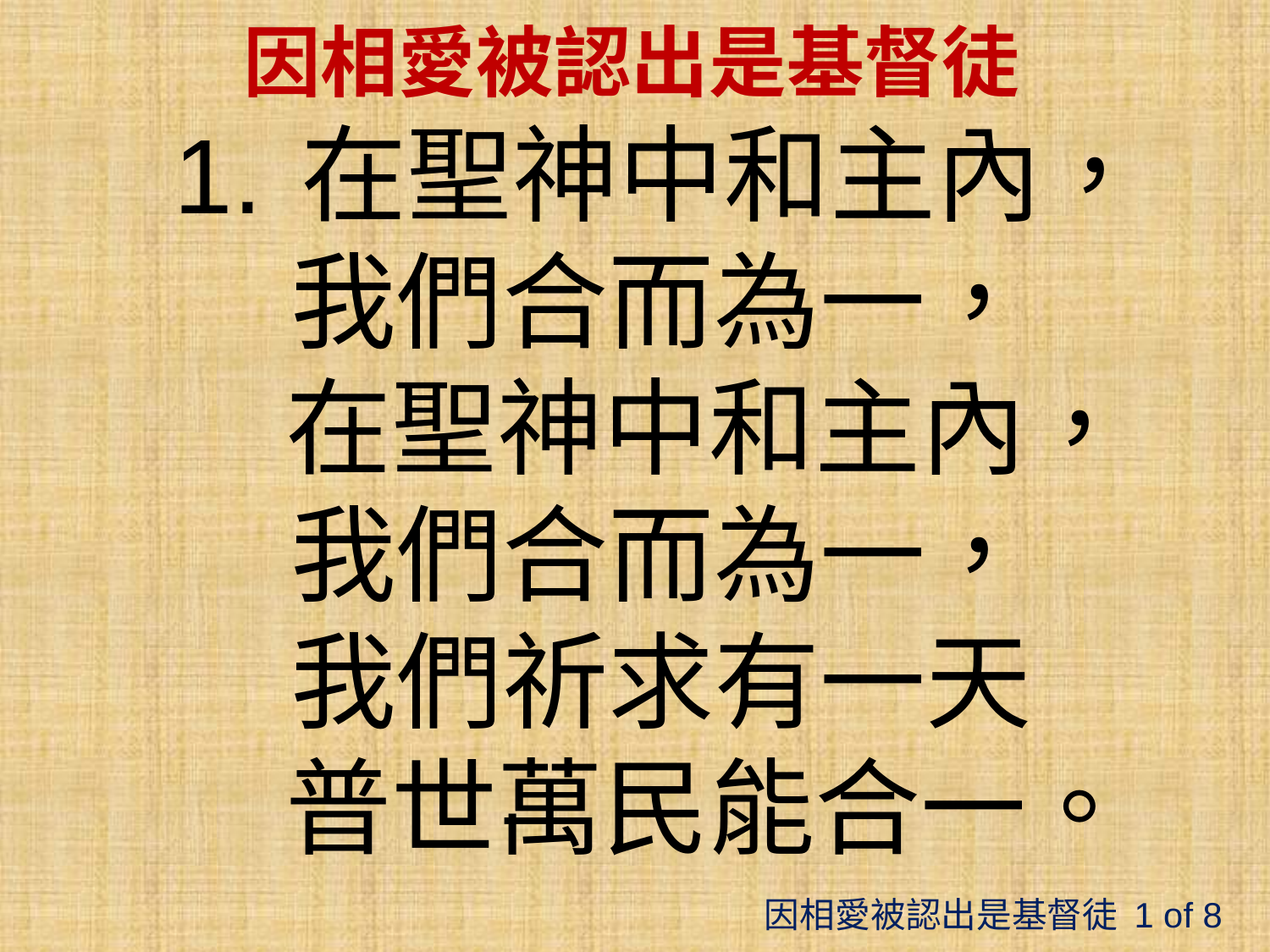

# 因相愛被認出是基督徒
在聖神中和主內，
我們合而為一，
   在聖神中和主內，
我們合而為一，
我們祈求有一天
   普世萬民能合一。

因相愛被認出是基督徒 1 of 8